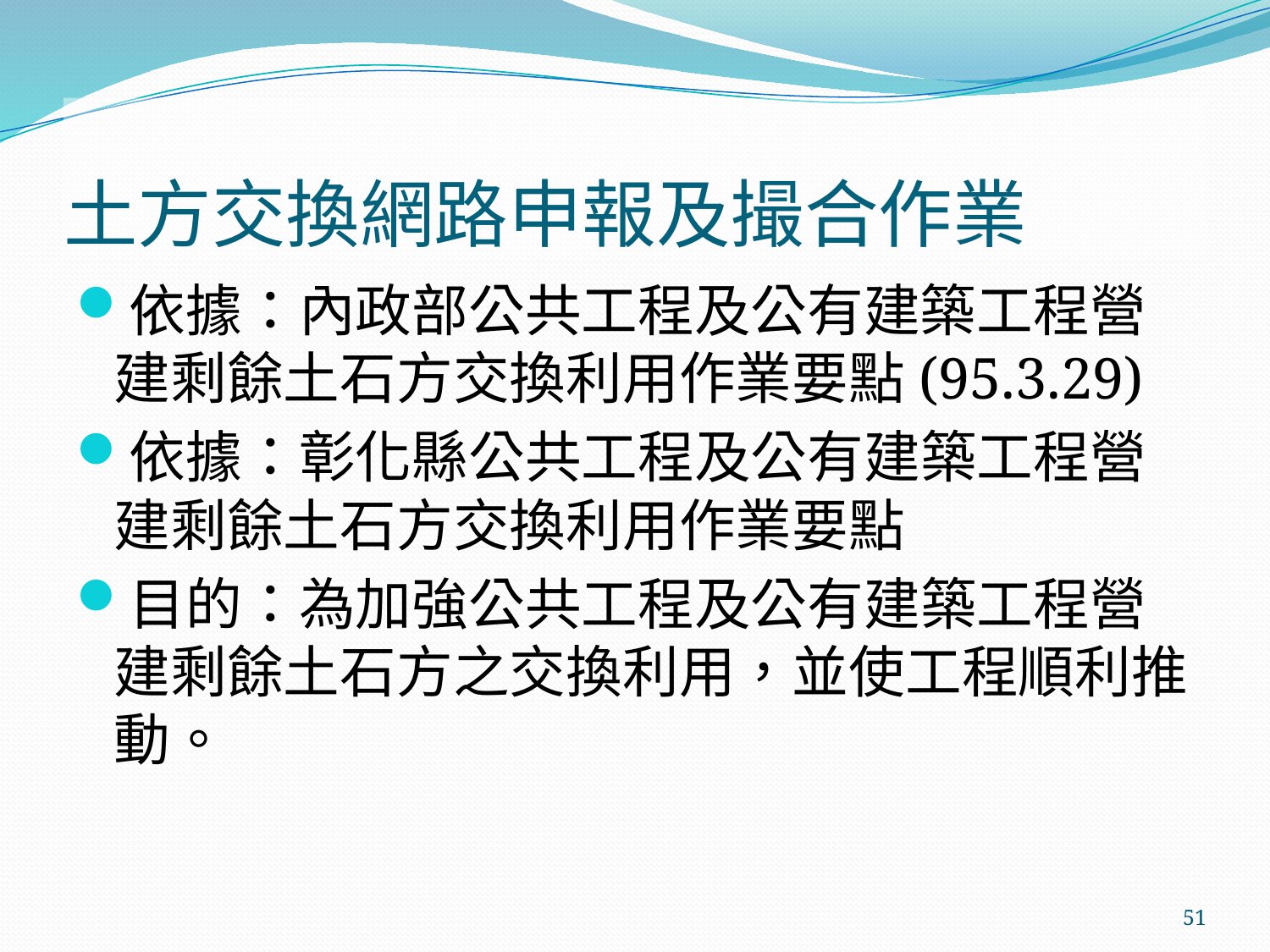

# 土方交換網路申報及撮合作業
依據：內政部公共工程及公有建築工程營建剩餘土石方交換利用作業要點(95.3.29)
依據：彰化縣公共工程及公有建築工程營建剩餘土石方交換利用作業要點
目的：為加強公共工程及公有建築工程營建剩餘土石方之交換利用，並使工程順利推動。
51